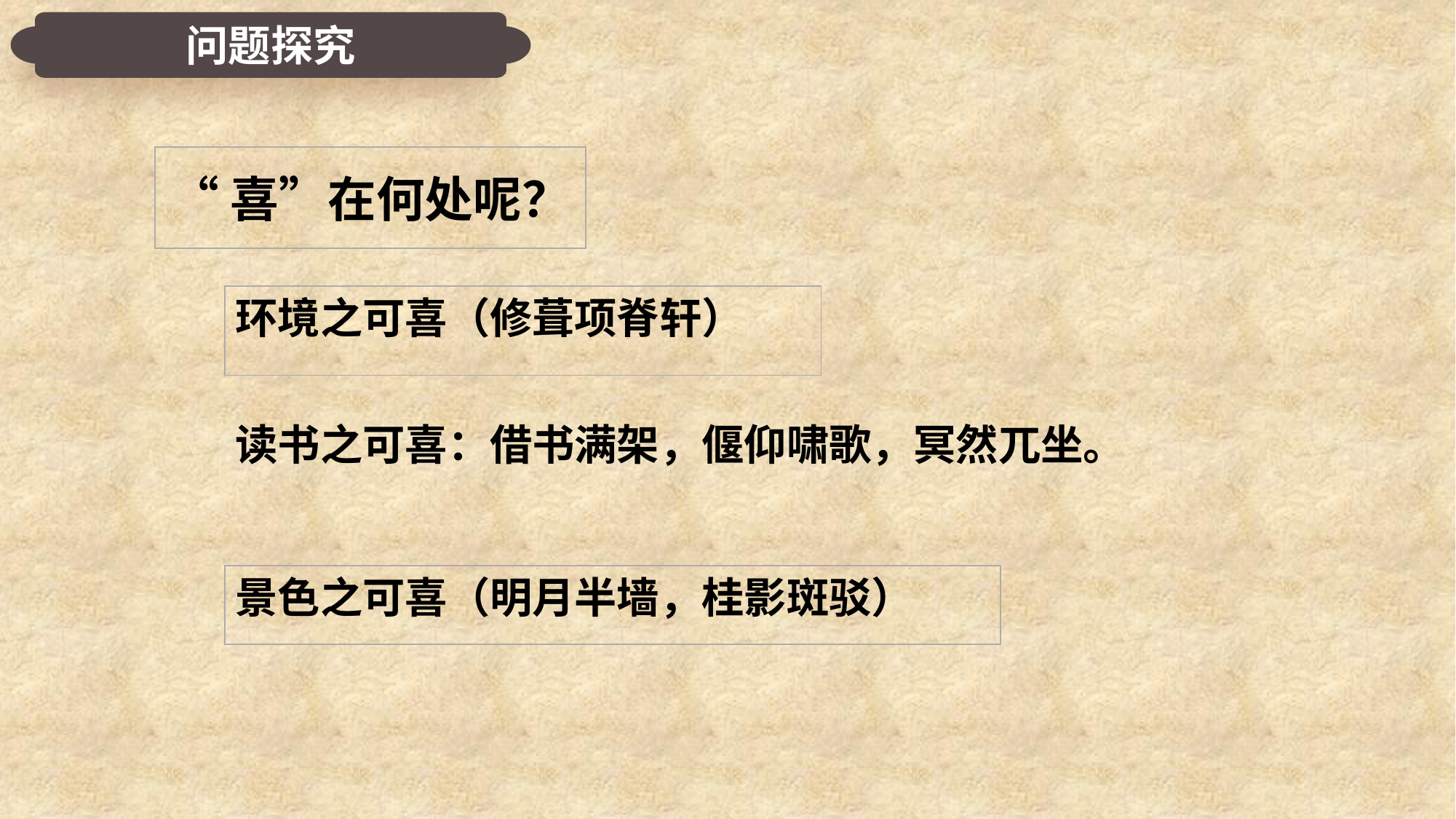

问题探究
“喜”在何处呢？
环境之可喜（修葺项脊轩）
读书之可喜：借书满架，偃仰啸歌，冥然兀坐。

景色之可喜（明月半墙，桂影斑驳）